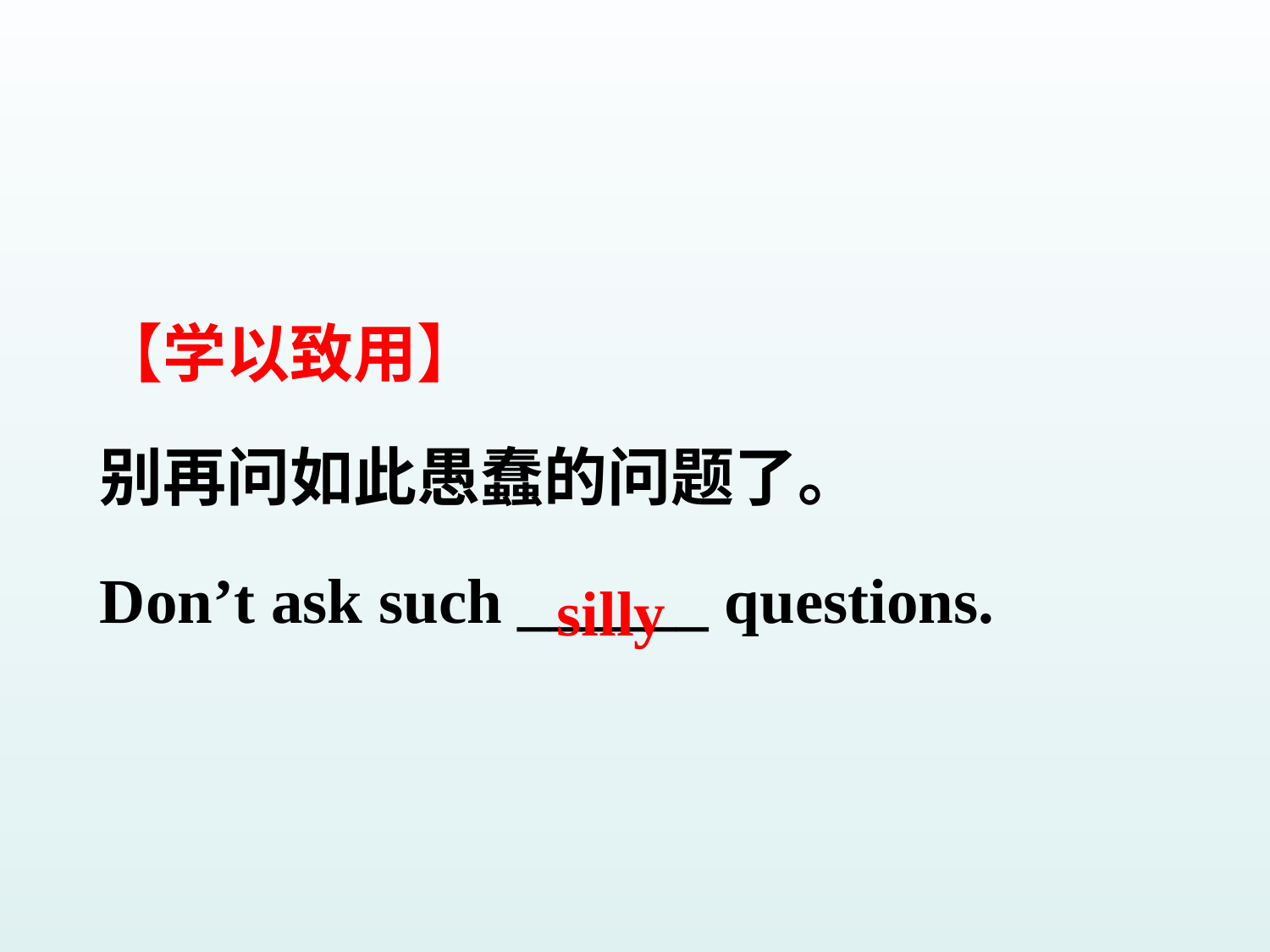

【学以致用】
别再问如此愚蠢的问题了。
Don’t ask such ______ questions.
silly